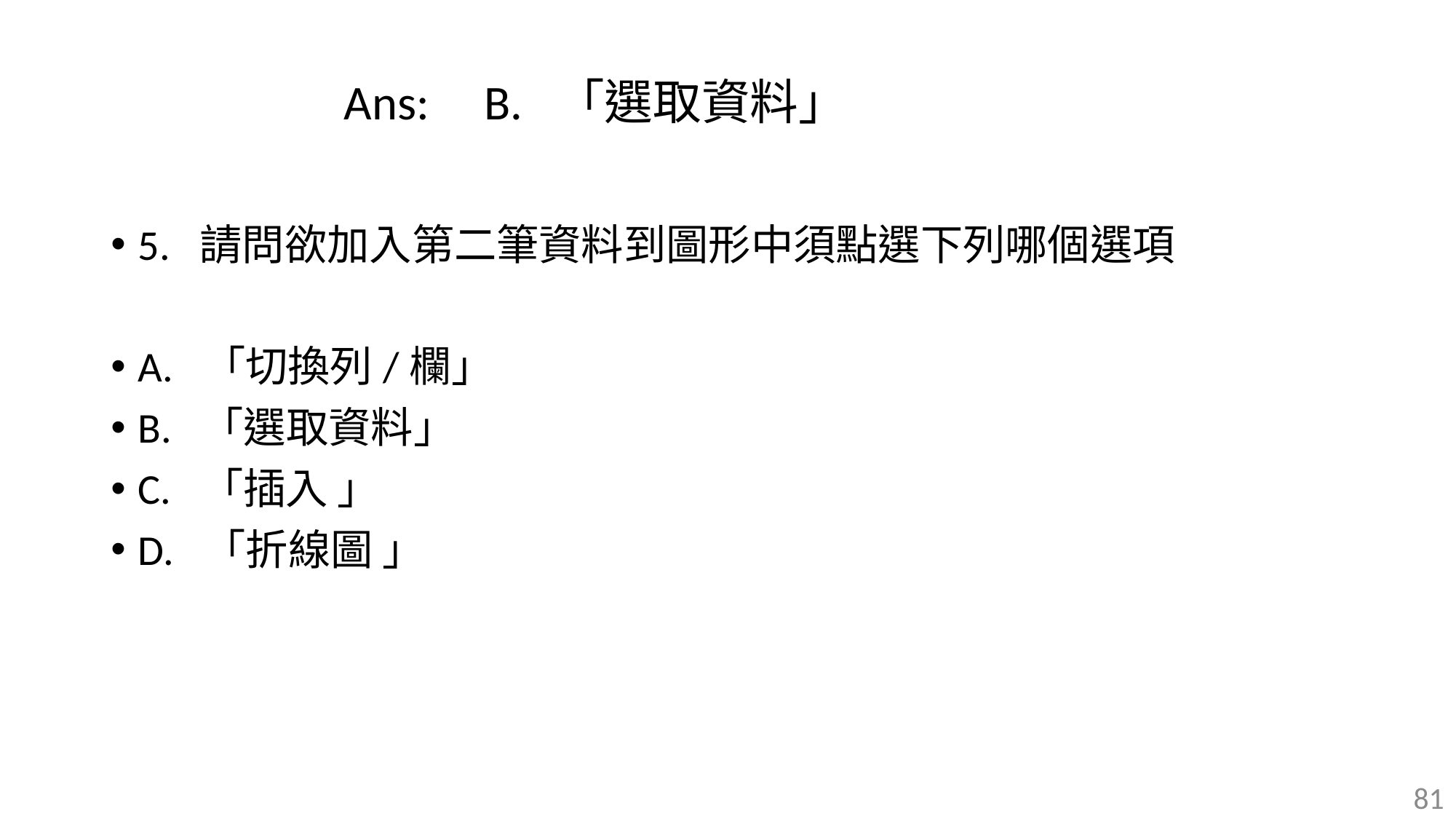

Ans:     B.  「選取資料」
5.  請問欲加入第二筆資料到圖形中須點選下列哪個選項

A.  「切換列/欄」
B.  「選取資料」
C.  「插入 」
D.  「折線圖 」
81